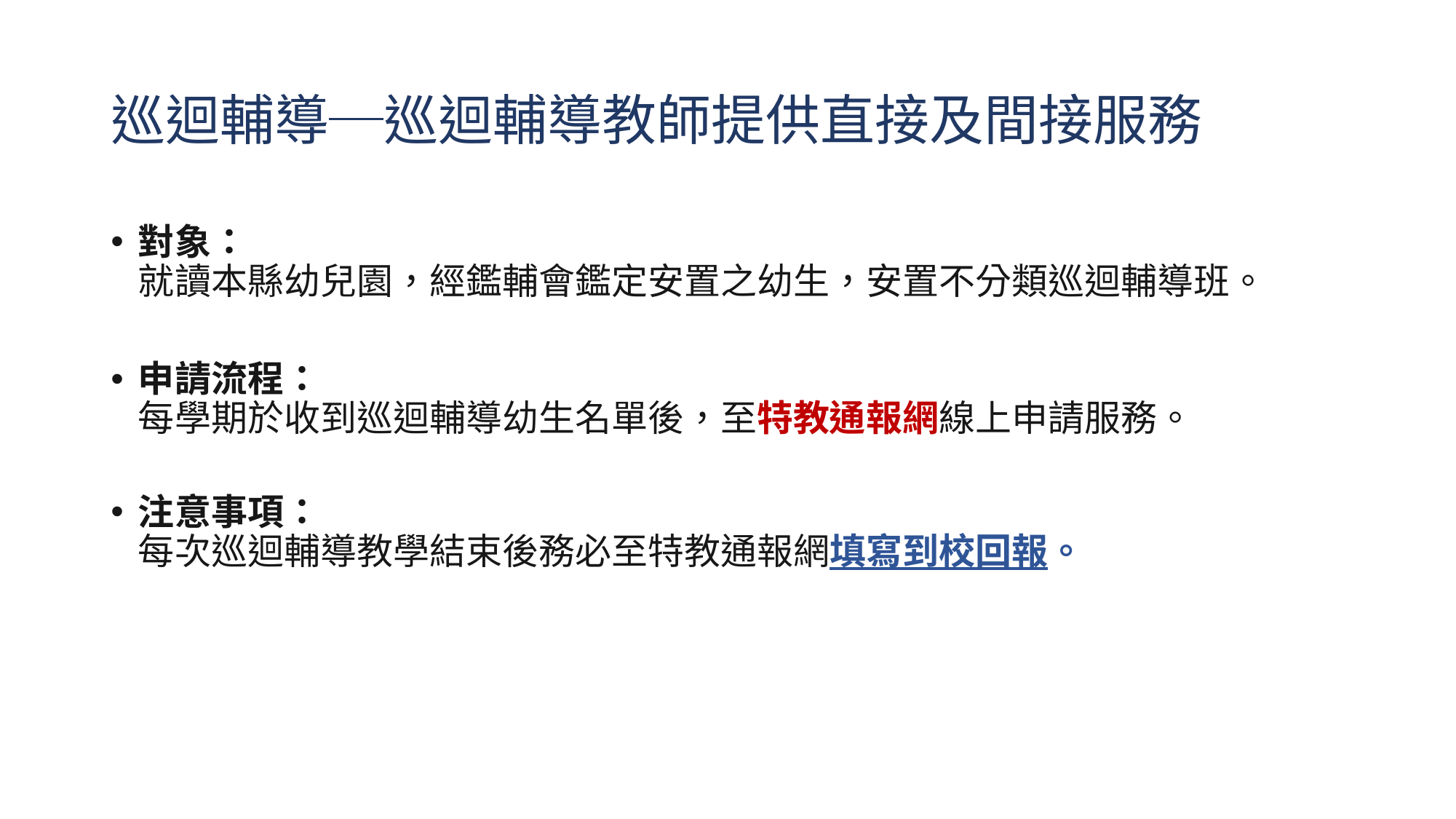

# 巡迴輔導─巡迴輔導教師提供直接及間接服務
對象：
就讀本縣幼兒園，經鑑輔會鑑定安置之幼生，安置不分類巡迴輔導班。
申請流程：
每學期於收到巡迴輔導幼生名單後，至特教通報網線上申請服務。
注意事項：
每次巡迴輔導教學結束後務必至特教通報網填寫到校回報。